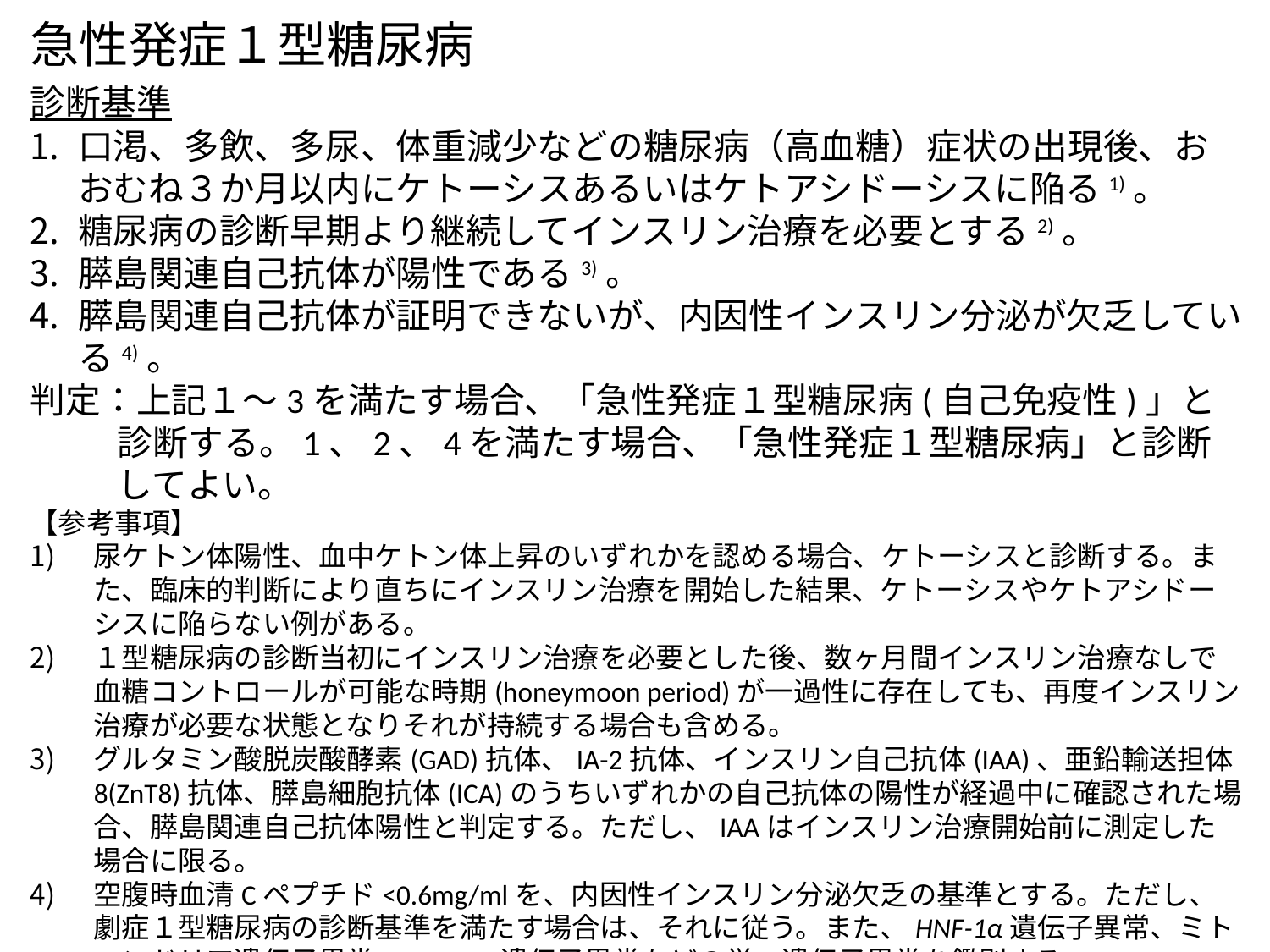

急性発症１型糖尿病
診断基準
口渇、多飲、多尿、体重減少などの糖尿病（高血糖）症状の出現後、おおむね３か月以内にケトーシスあるいはケトアシドーシスに陥る1)。
糖尿病の診断早期より継続してインスリン治療を必要とする2)。
膵島関連自己抗体が陽性である3)。
膵島関連自己抗体が証明できないが、内因性インスリン分泌が欠乏している4)。
判定：上記１〜3を満たす場合、「急性発症１型糖尿病(自己免疫性)」と診断する。1、2、4を満たす場合、「急性発症１型糖尿病」と診断してよい。
【参考事項】
尿ケトン体陽性、血中ケトン体上昇のいずれかを認める場合、ケトーシスと診断する。また、臨床的判断により直ちにインスリン治療を開始した結果、ケトーシスやケトアシドーシスに陥らない例がある。
１型糖尿病の診断当初にインスリン治療を必要とした後、数ヶ月間インスリン治療なしで血糖コントロールが可能な時期(honeymoon period)が一過性に存在しても、再度インスリン治療が必要な状態となりそれが持続する場合も含める。
グルタミン酸脱炭酸酵素(GAD)抗体、IA-2抗体、インスリン自己抗体(IAA)、亜鉛輸送担体8(ZnT8)抗体、膵島細胞抗体(ICA)のうちいずれかの自己抗体の陽性が経過中に確認された場合、膵島関連自己抗体陽性と判定する。ただし、IAAはインスリン治療開始前に測定した場合に限る。
空腹時血清Cペプチド<0.6mg/mlを、内因性インスリン分泌欠乏の基準とする。ただし、劇症１型糖尿病の診断基準を満たす場合は、それに従う。また、HNF-1α遺伝子異常、ミトコンドリア遺伝子異常、KCNJ11遺伝子異常などの単一遺伝子異常を鑑別する。
（糖尿病56:584-589, 2013）